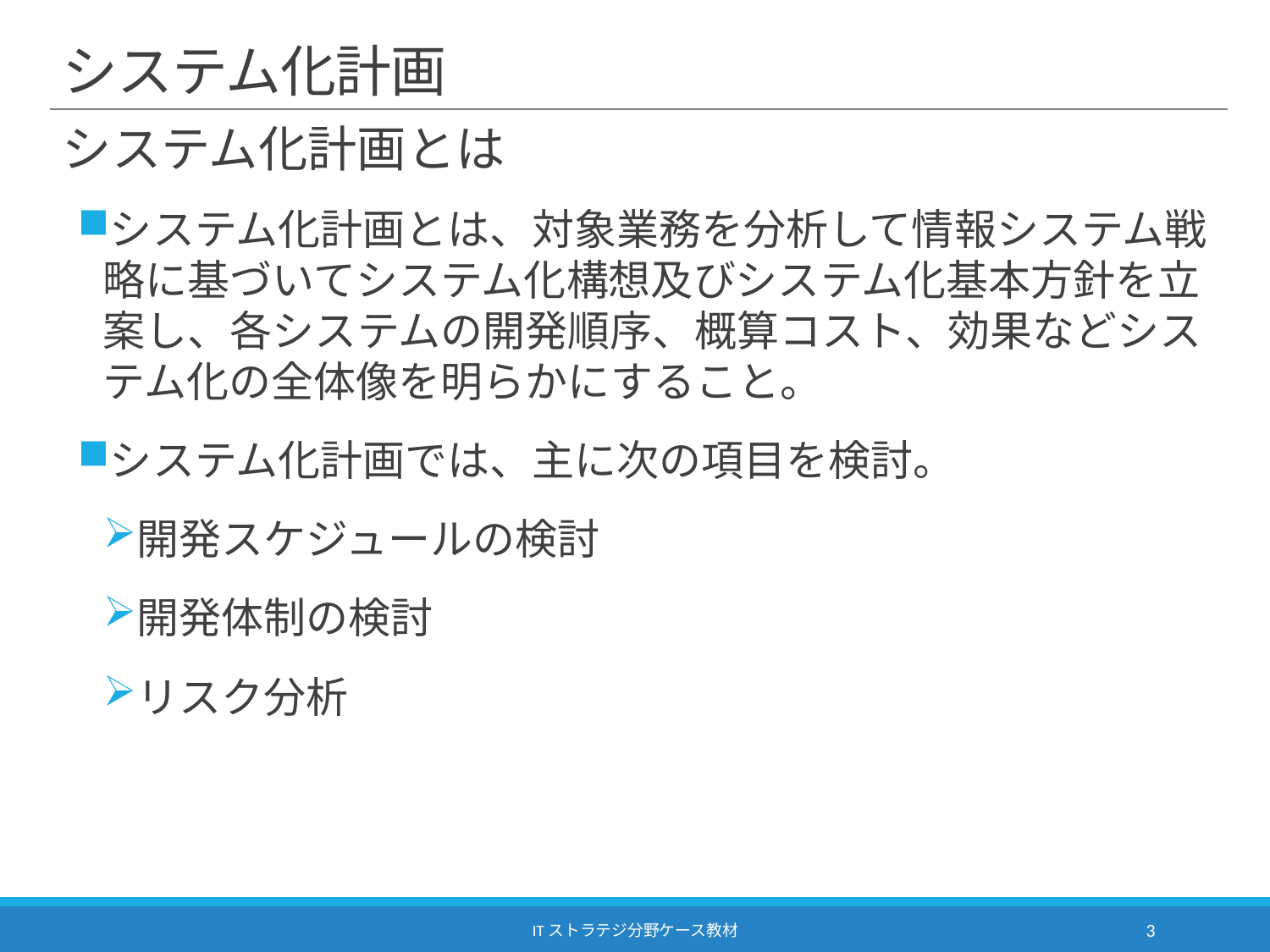

# システム化計画
システム化計画とは
システム化計画とは、対象業務を分析して情報システム戦略に基づいてシステム化構想及びシステム化基本方針を立案し、各システムの開発順序、概算コスト、効果などシステム化の全体像を明らかにすること。
システム化計画では、主に次の項目を検討。
開発スケジュールの検討
開発体制の検討
リスク分析

ITストラテジ分野ケース教材
3